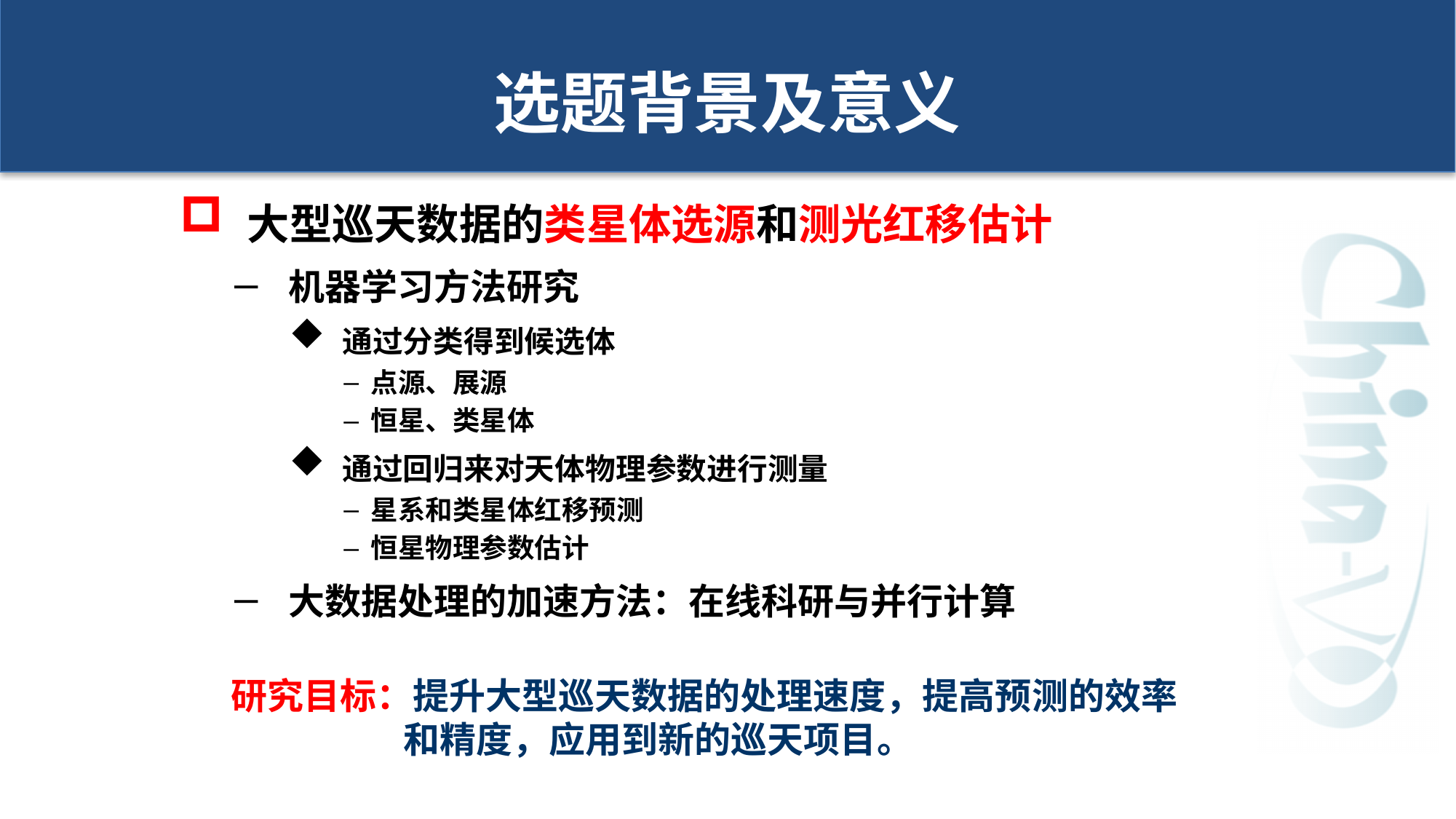

# 选题背景及意义
 大型巡天数据的类星体选源和测光红移估计
 机器学习方法研究
 通过分类得到候选体
点源、展源
恒星、类星体
 通过回归来对天体物理参数进行测量
星系和类星体红移预测
恒星物理参数估计
 大数据处理的加速方法：在线科研与并行计算

研究目标：提升大型巡天数据的处理速度，提高预测的效率
                    和精度，应用到新的巡天项目。